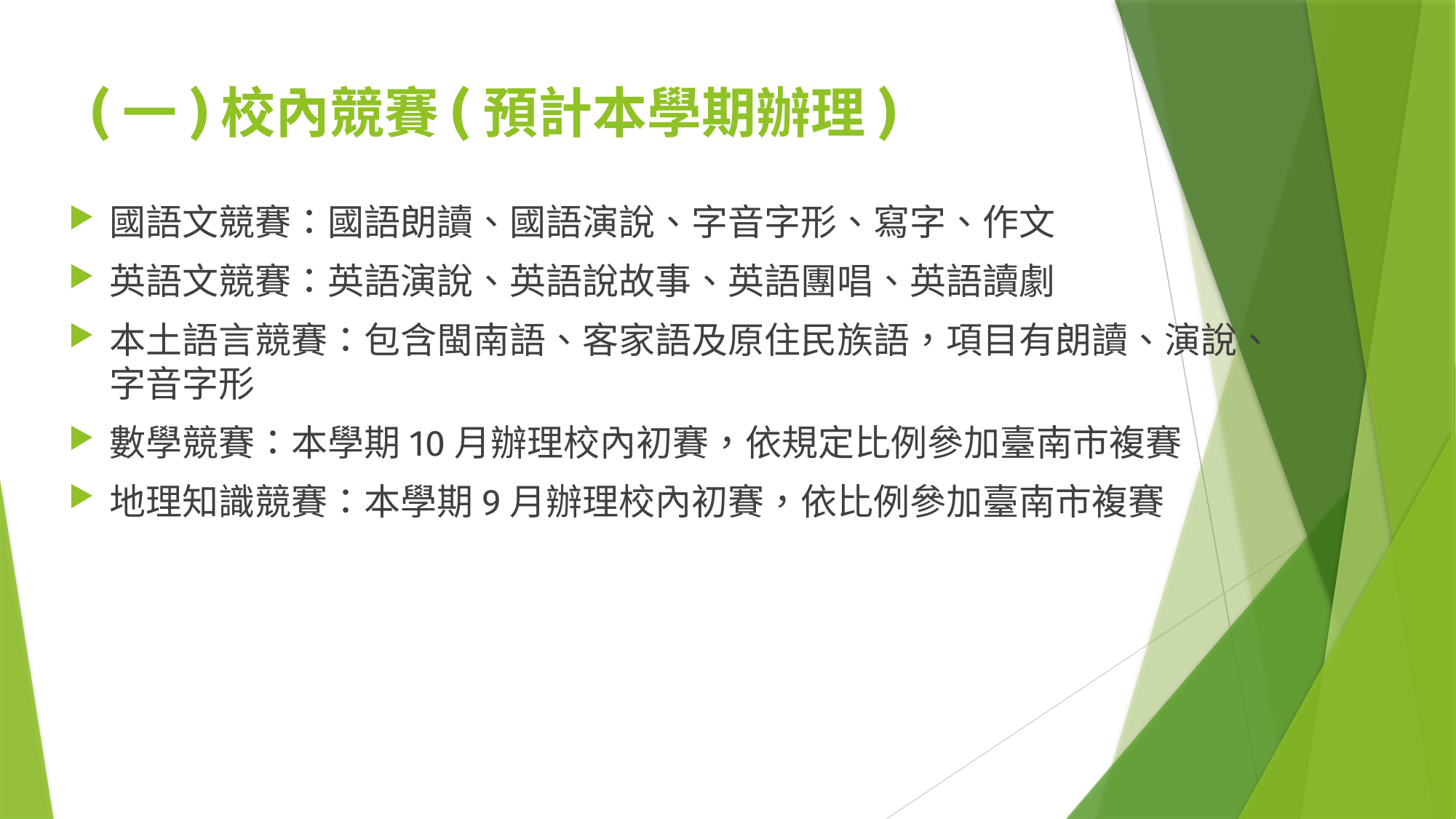

# (一)校內競賽(預計本學期辦理)
國語文競賽：國語朗讀、國語演說、字音字形、寫字、作文
英語文競賽：英語演說、英語說故事、英語團唱、英語讀劇
本土語言競賽：包含閩南語、客家語及原住民族語，項目有朗讀、演說、字音字形
數學競賽：本學期10月辦理校內初賽，依規定比例參加臺南市複賽
地理知識競賽：本學期9月辦理校內初賽，依比例參加臺南市複賽